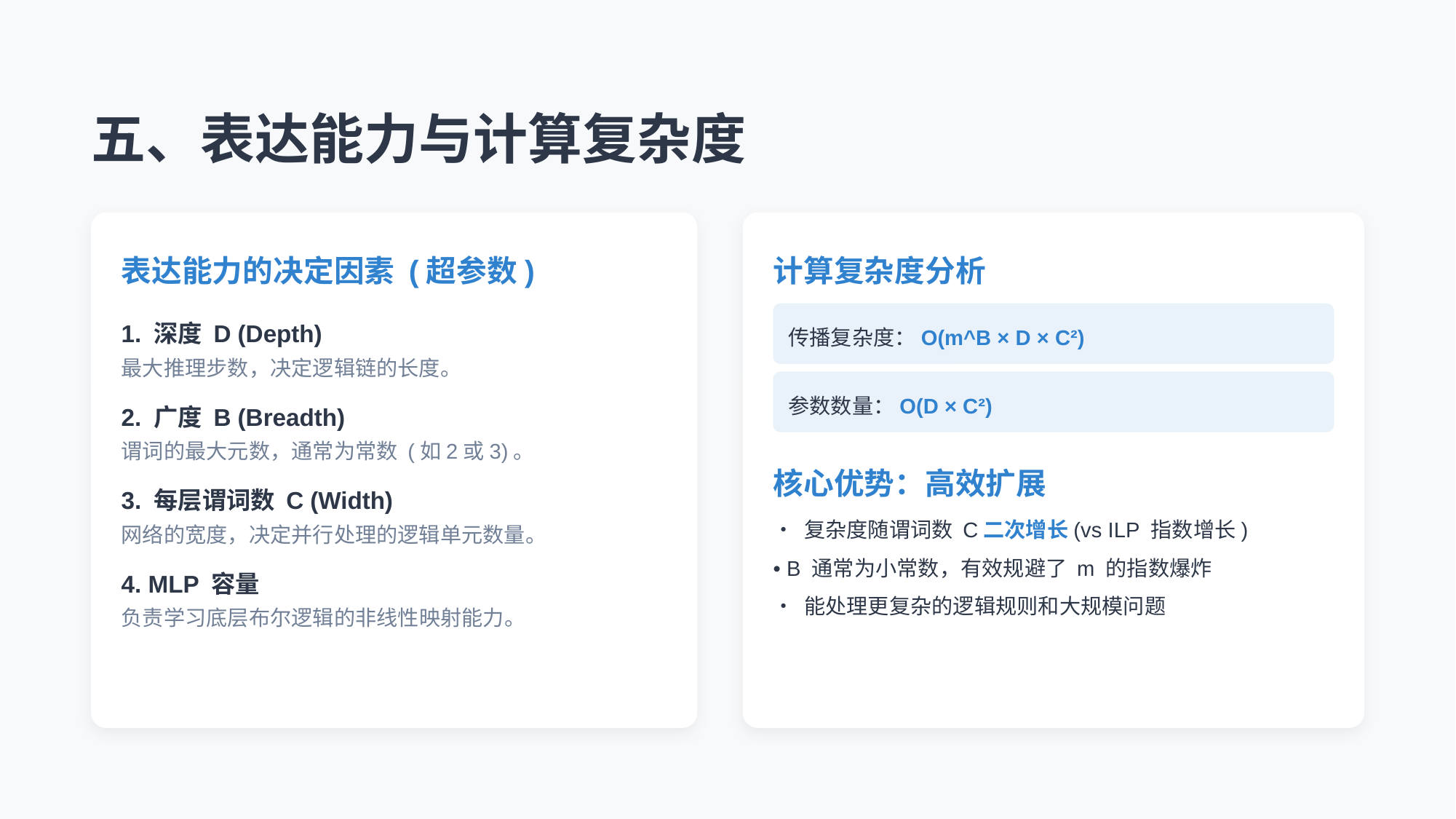

五、表达能力与计算复杂度

表达能力的决定因素 (超参数)
计算复杂度分析

1. 深度 D (Depth)
传播复杂度：O(m^B × D × C²)
最大推理步数，决定逻辑链的长度。

参数数量：O(D × C²)
2. 广度 B (Breadth)
谓词的最大元数，通常为常数 (如2或3)。
核心优势：高效扩展
3. 每层谓词数 C (Width)
• 复杂度随谓词数 C二次增长(vs ILP 指数增长)
网络的宽度，决定并行处理的逻辑单元数量。
• B 通常为小常数，有效规避了 m 的指数爆炸
4. MLP 容量
• 能处理更复杂的逻辑规则和大规模问题
负责学习底层布尔逻辑的非线性映射能力。